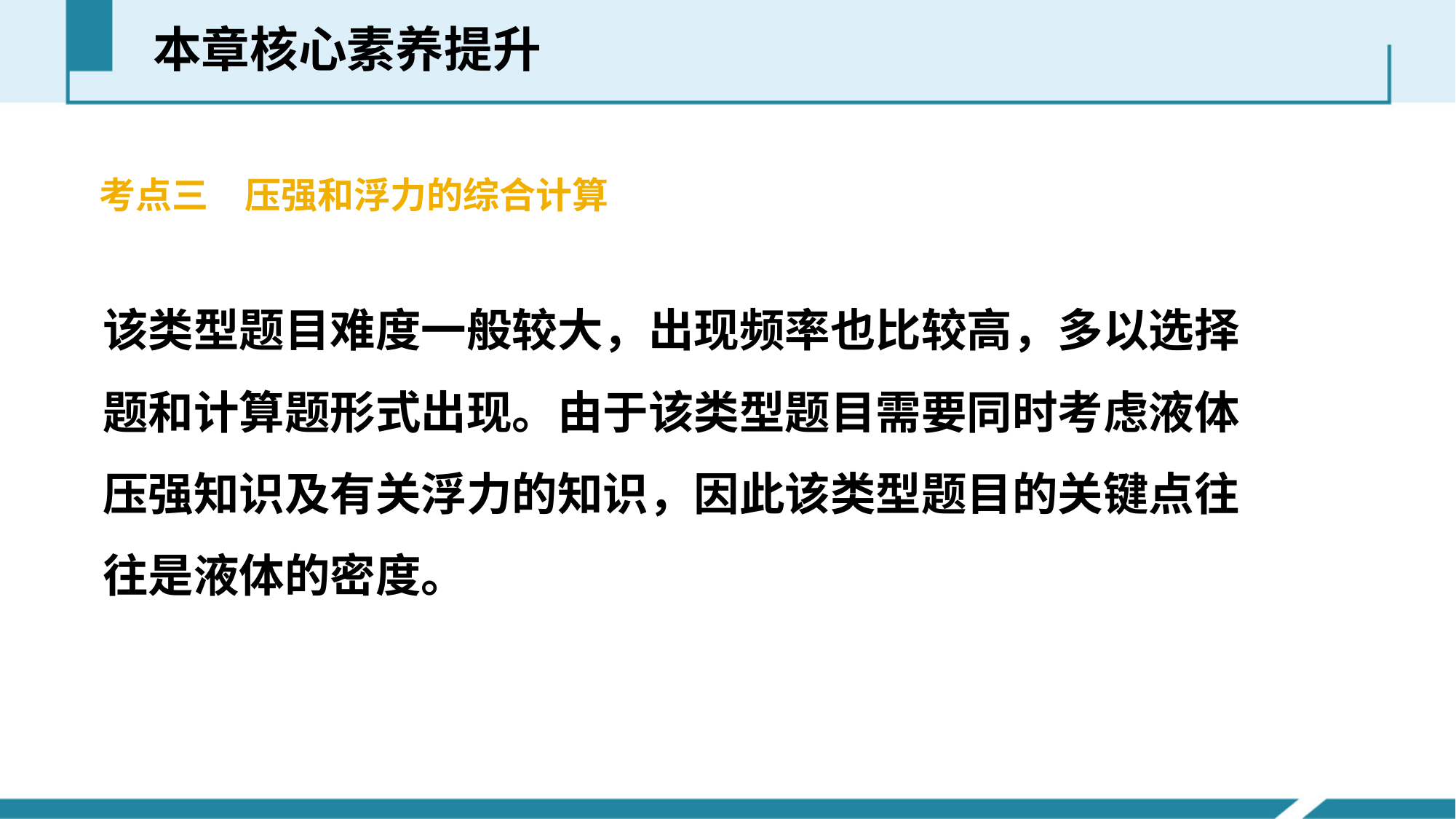

本章核心素养提升
考点三　压强和浮力的综合计算
该类型题目难度一般较大，出现频率也比较高，多以选择题和计算题形式出现。由于该类型题目需要同时考虑液体压强知识及有关浮力的知识，因此该类型题目的关键点往往是液体的密度。